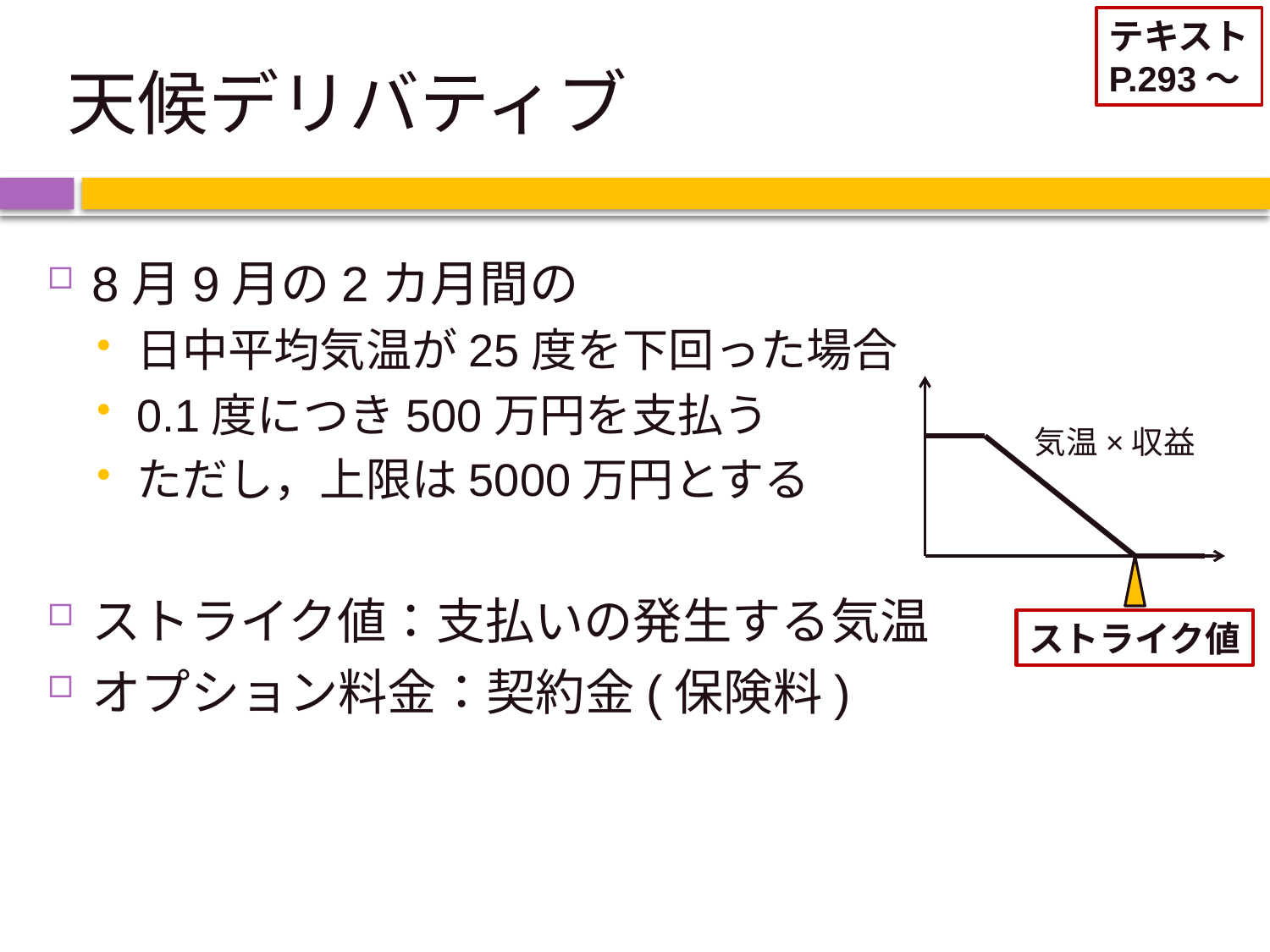

テキスト
P.293～
# 天候デリバティブ
8月9月の2カ月間の
日中平均気温が25度を下回った場合
0.1度につき500万円を支払う
ただし，上限は5000万円とする

ストライク値：支払いの発生する気温
オプション料金：契約金(保険料)
気温×収益

ストライク値